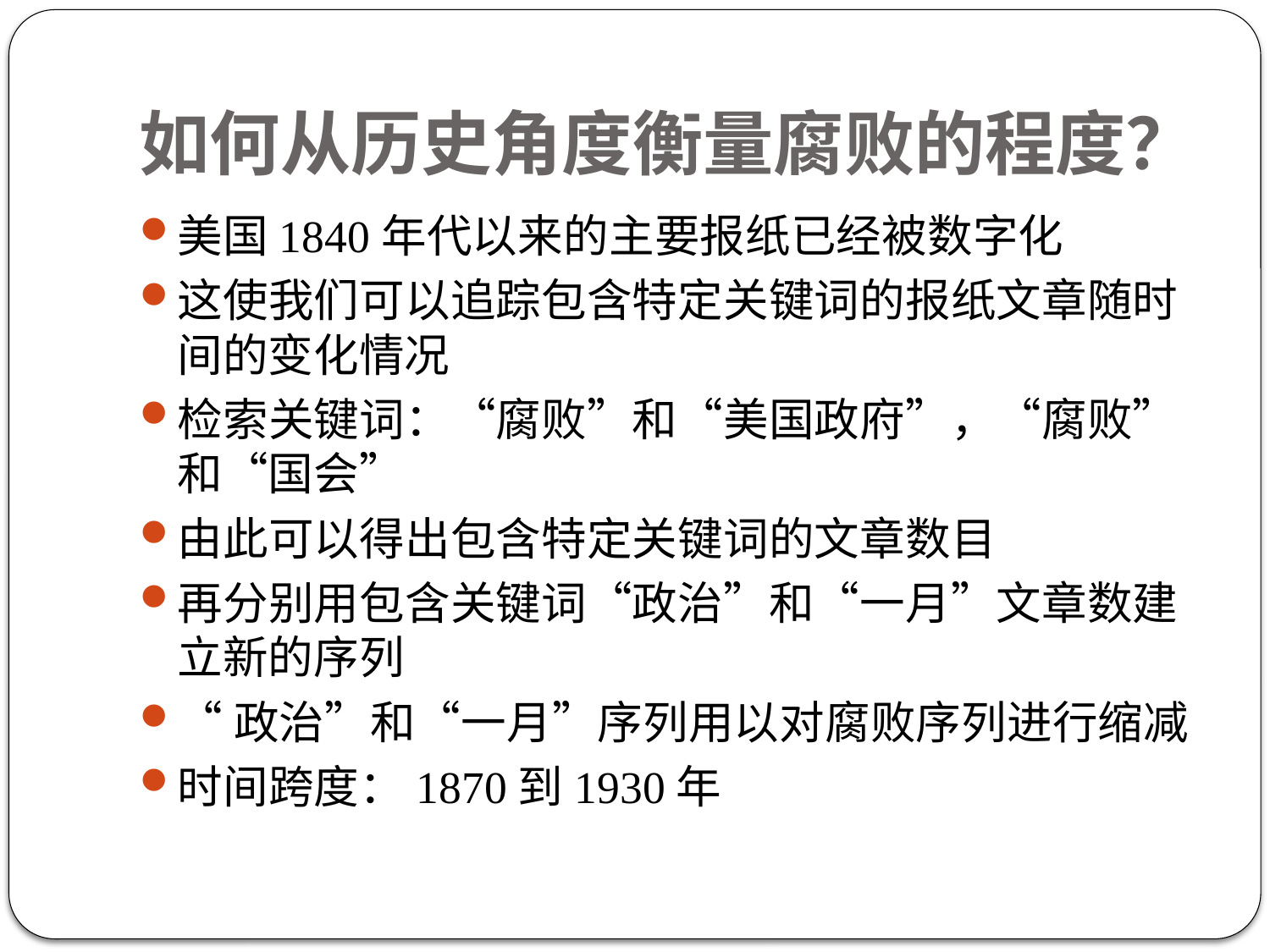

# 如何从历史角度衡量腐败的程度？
美国1840年代以来的主要报纸已经被数字化
这使我们可以追踪包含特定关键词的报纸文章随时间的变化情况
检索关键词：“腐败”和“美国政府”，“腐败”和“国会”
由此可以得出包含特定关键词的文章数目
再分别用包含关键词“政治”和“一月”文章数建立新的序列
“政治”和“一月”序列用以对腐败序列进行缩减
时间跨度：1870到1930年